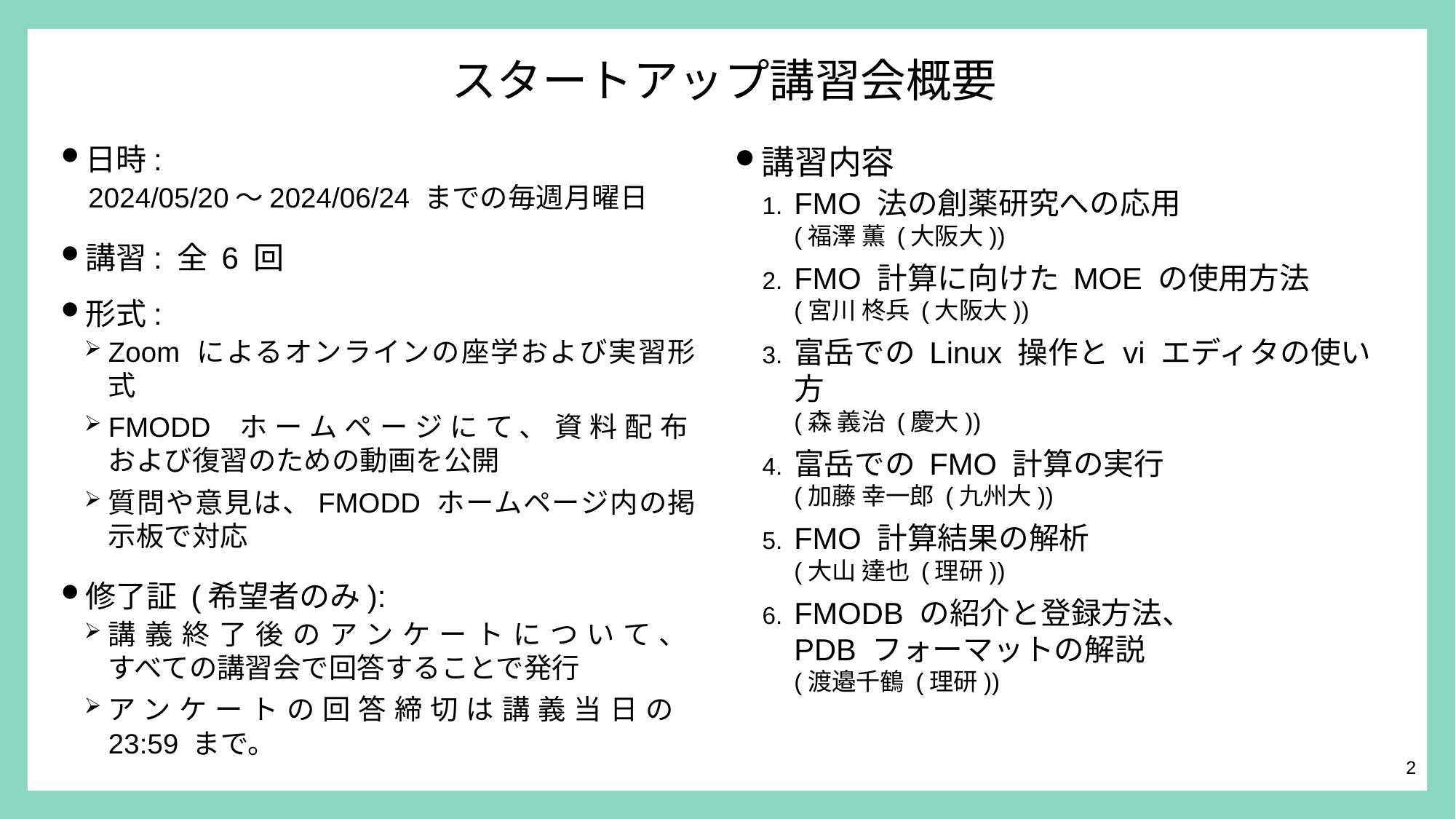

# スタートアップ講習会概要
日時:
2024/05/20～2024/06/24 までの毎週月曜日
講習: 全 6 回
形式:
Zoom によるオンラインの座学および実習形式
FMODD ホームページにて、資料配布
および復習のための動画を公開
質問や意見は、FMODD ホームページ内の掲示板で対応
修了証 (希望者のみ):
講義終了後のアンケートについて、
すべての講習会で回答することで発行
アンケートの回答締切は講義当日の
23:59 まで。
講習内容
FMO 法の創薬研究への応用
(福澤 薫 (大阪大))
FMO 計算に向けた MOE の使用方法
(宮川 柊兵 (大阪大))
富岳での Linux 操作と vi エディタの使い方
(森 義治 (慶大))
富岳での FMO 計算の実行
(加藤 幸一郎 (九州大))
FMO 計算結果の解析
(大山 達也 (理研))
FMODB の紹介と登録方法、
PDB フォーマットの解説
(渡邉千鶴 (理研))

2